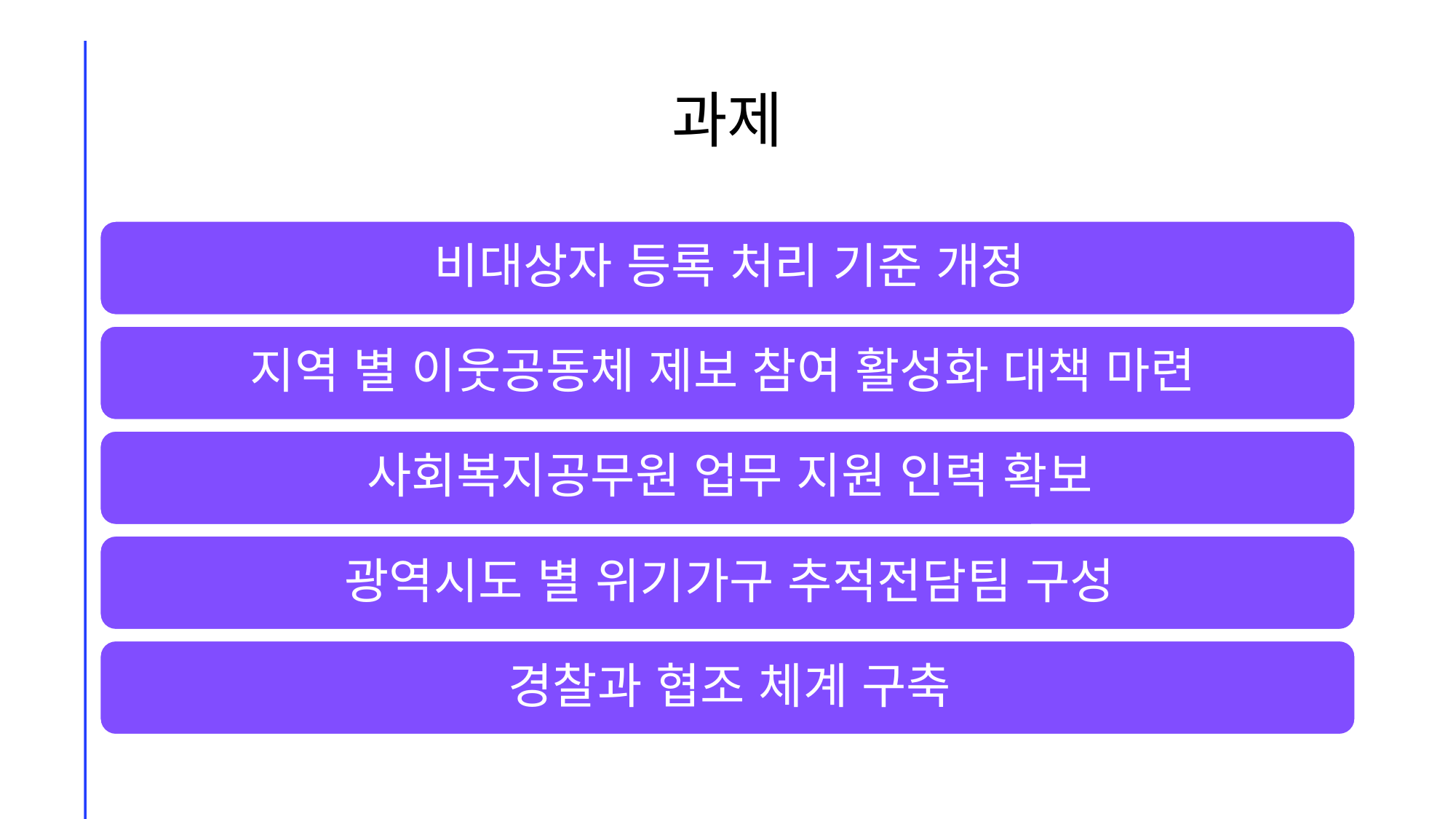

# 과제
비대상자 등록 처리 기준 개정
지역 별 이웃공동체 제보 참여 활성화 대책 마련
사회복지공무원 업무 지원 인력 확보
광역시도 별 위기가구 추적전담팀 구성
경찰과 협조 체계 구축